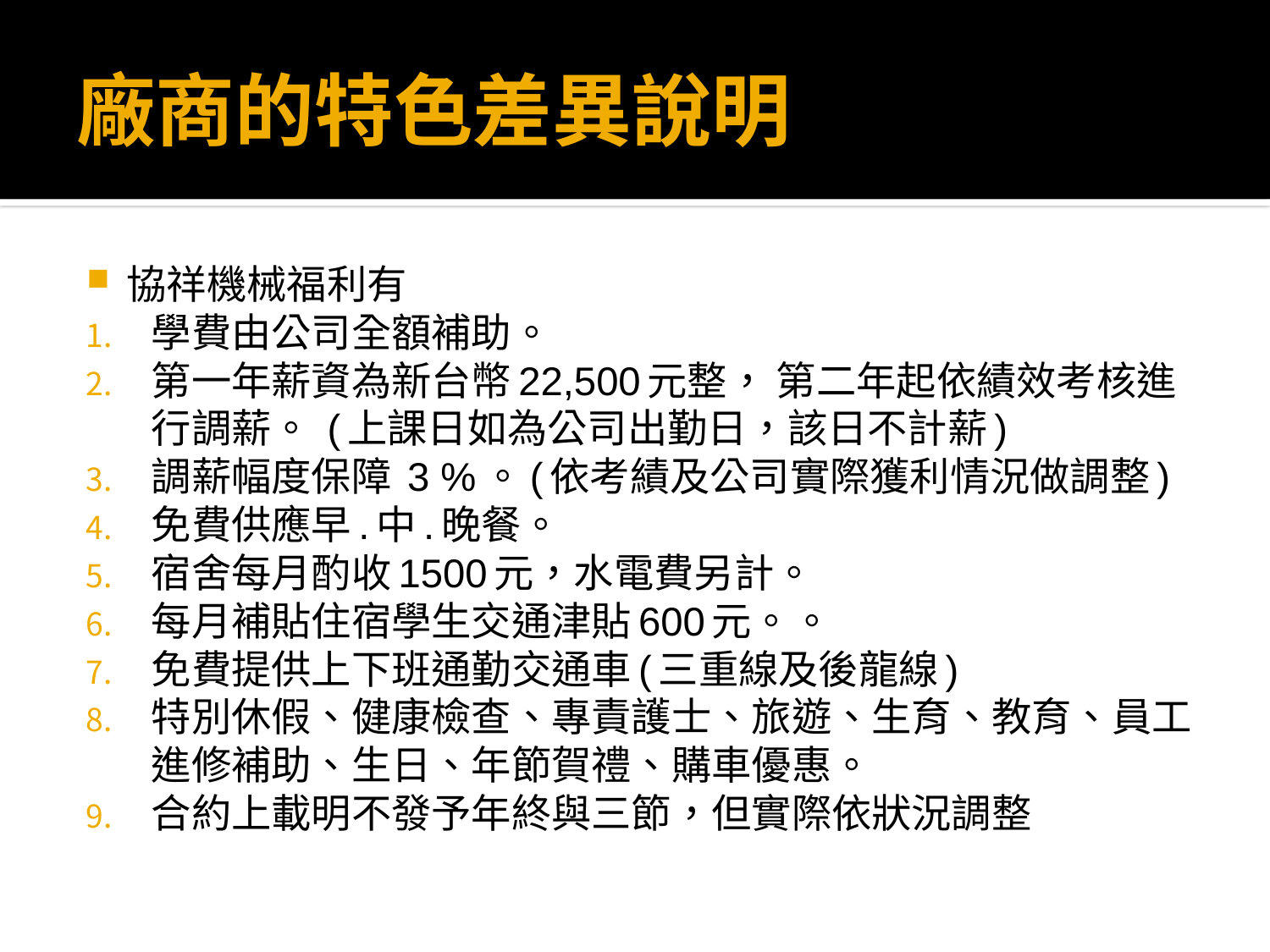

# 廠商的特色差異說明
協祥機械福利有
學費由公司全額補助。
第一年薪資為新台幣22,500元整， 第二年起依績效考核進行調薪。 (上課日如為公司出勤日，該日不計薪)
調薪幅度保障 3 %。(依考績及公司實際獲利情況做調整)
免費供應早.中.晚餐。
宿舍每月酌收1500元，水電費另計。
每月補貼住宿學生交通津貼600元。。
免費提供上下班通勤交通車(三重線及後龍線)
特別休假、健康檢查、專責護士、旅遊、生育、教育、員工進修補助、生日、年節賀禮、購車優惠。
合約上載明不發予年終與三節，但實際依狀況調整